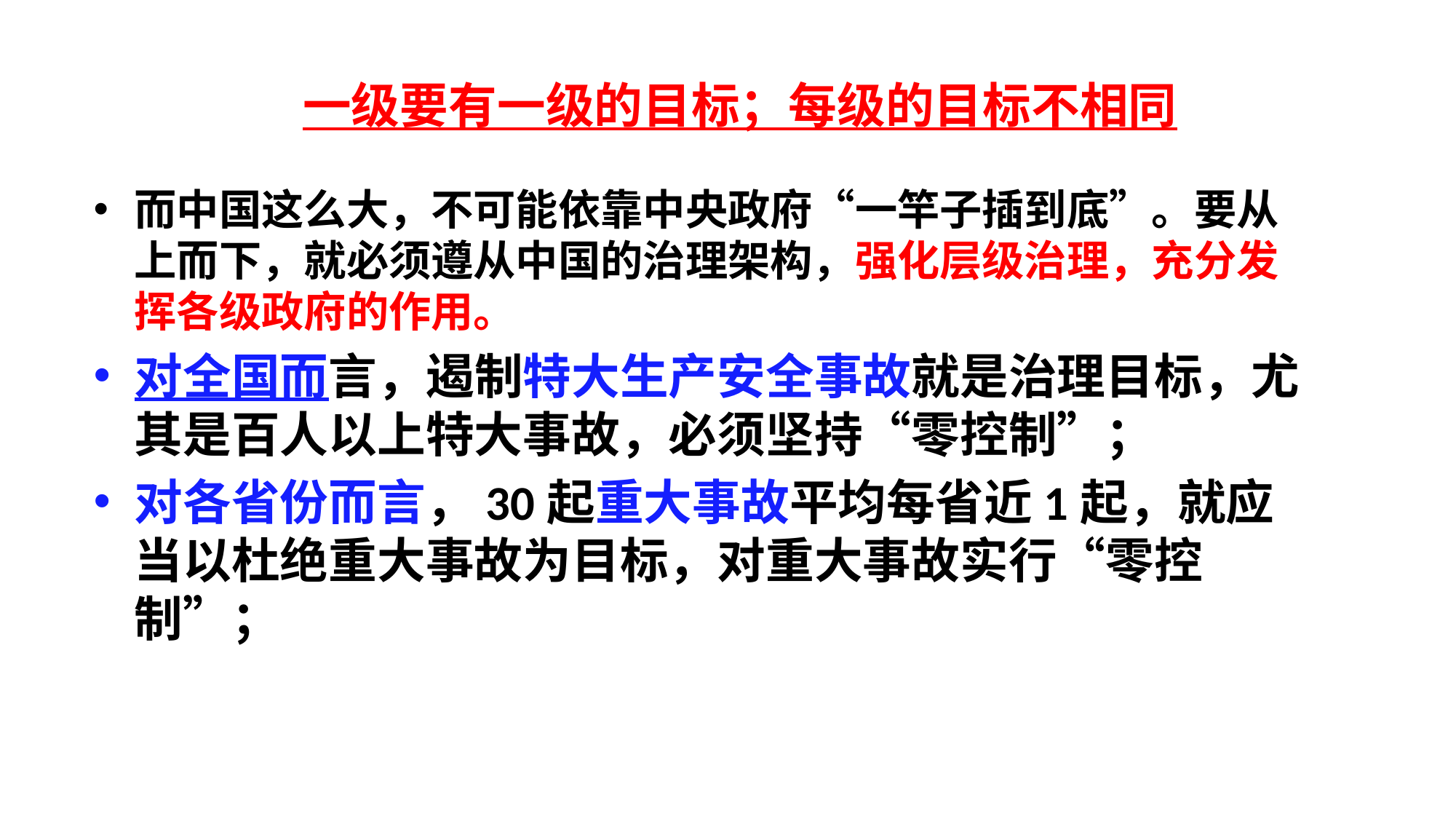

一级要有一级的目标；每级的目标不相同
而中国这么大，不可能依靠中央政府“一竿子插到底”。要从上而下，就必须遵从中国的治理架构，强化层级治理，充分发挥各级政府的作用。
对全国而言，遏制特大生产安全事故就是治理目标，尤其是百人以上特大事故，必须坚持“零控制”；
对各省份而言，30起重大事故平均每省近1起，就应当以杜绝重大事故为目标，对重大事故实行“零控制”；

161